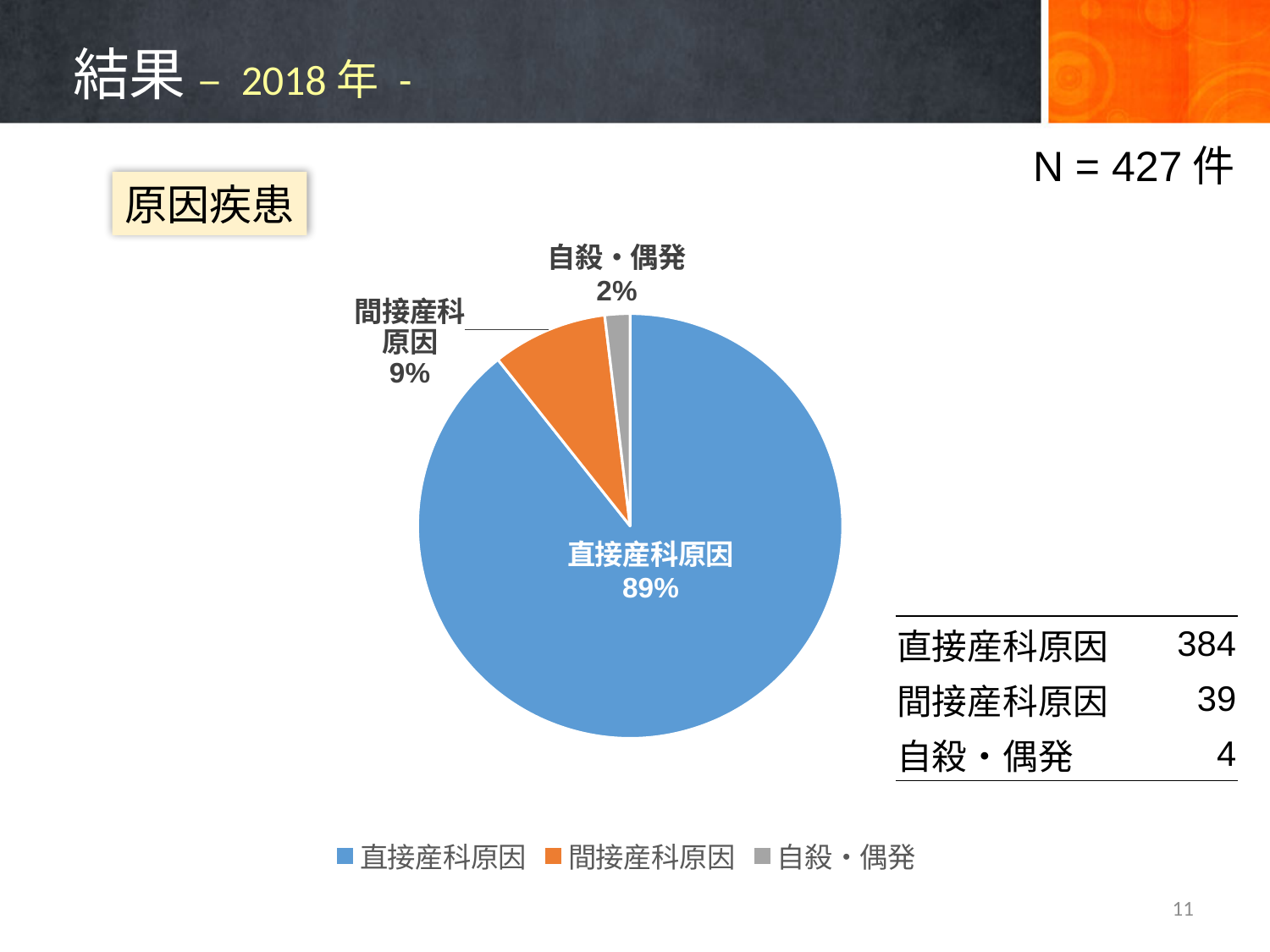

# 結果 – 2018年 -
N = 427件
原因疾患

### Chart

| Category | 2017年 |
|---|---|
| 直接産科原因 | 326.0 |
| 間接産科原因 | 32.0 |
| 自殺・偶発 | 7.0 |
| 直接産科原因 | 384 |
| --- | --- |
| 間接産科原因 | 39 |
| 自殺・偶発 | 4 |
11